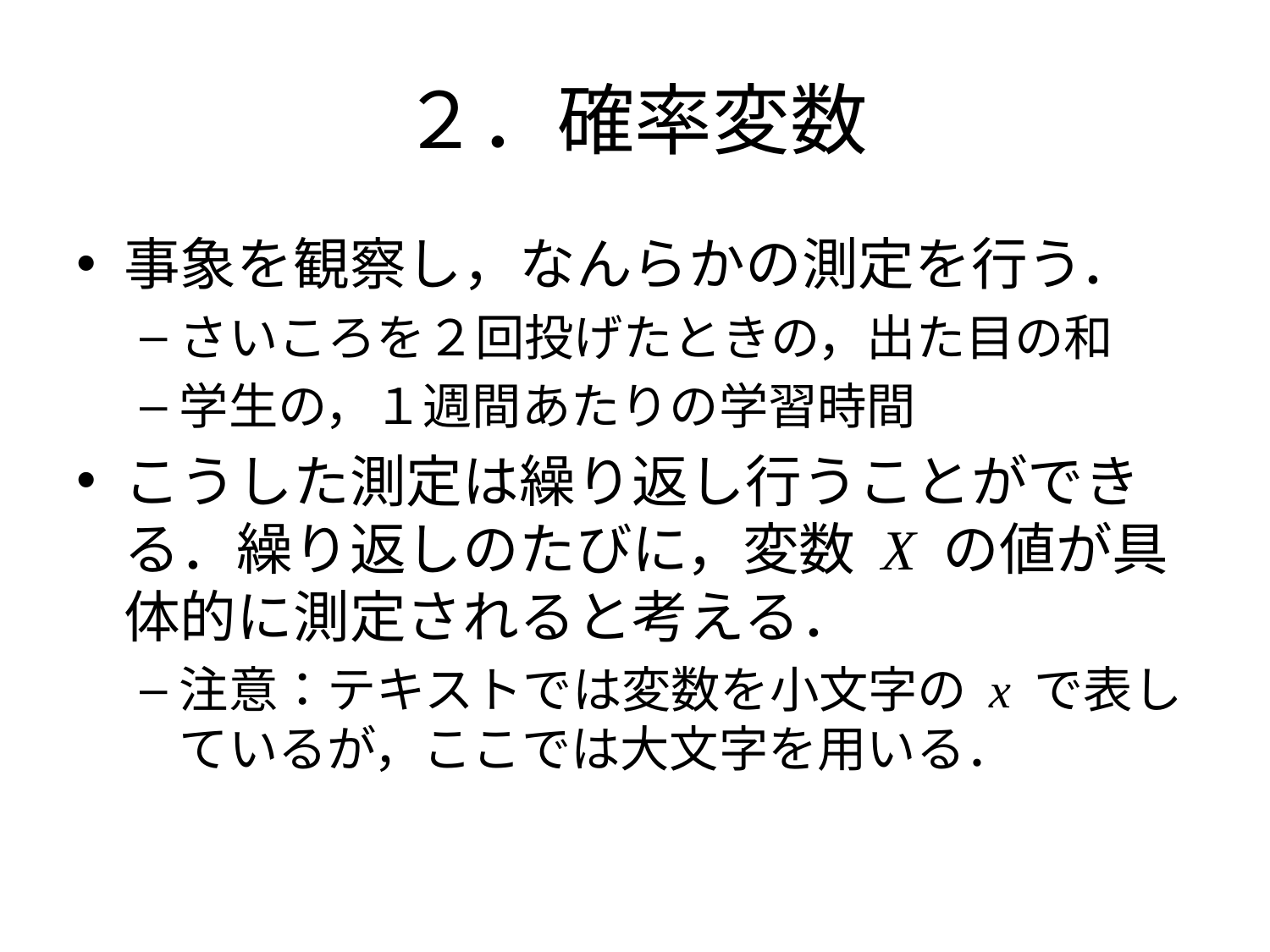

# ２．確率変数
事象を観察し，なんらかの測定を行う．
さいころを２回投げたときの，出た目の和
学生の，１週間あたりの学習時間
こうした測定は繰り返し行うことができる．繰り返しのたびに，変数 X の値が具体的に測定されると考える．
注意：テキストでは変数を小文字の x で表しているが，ここでは大文字を用いる．